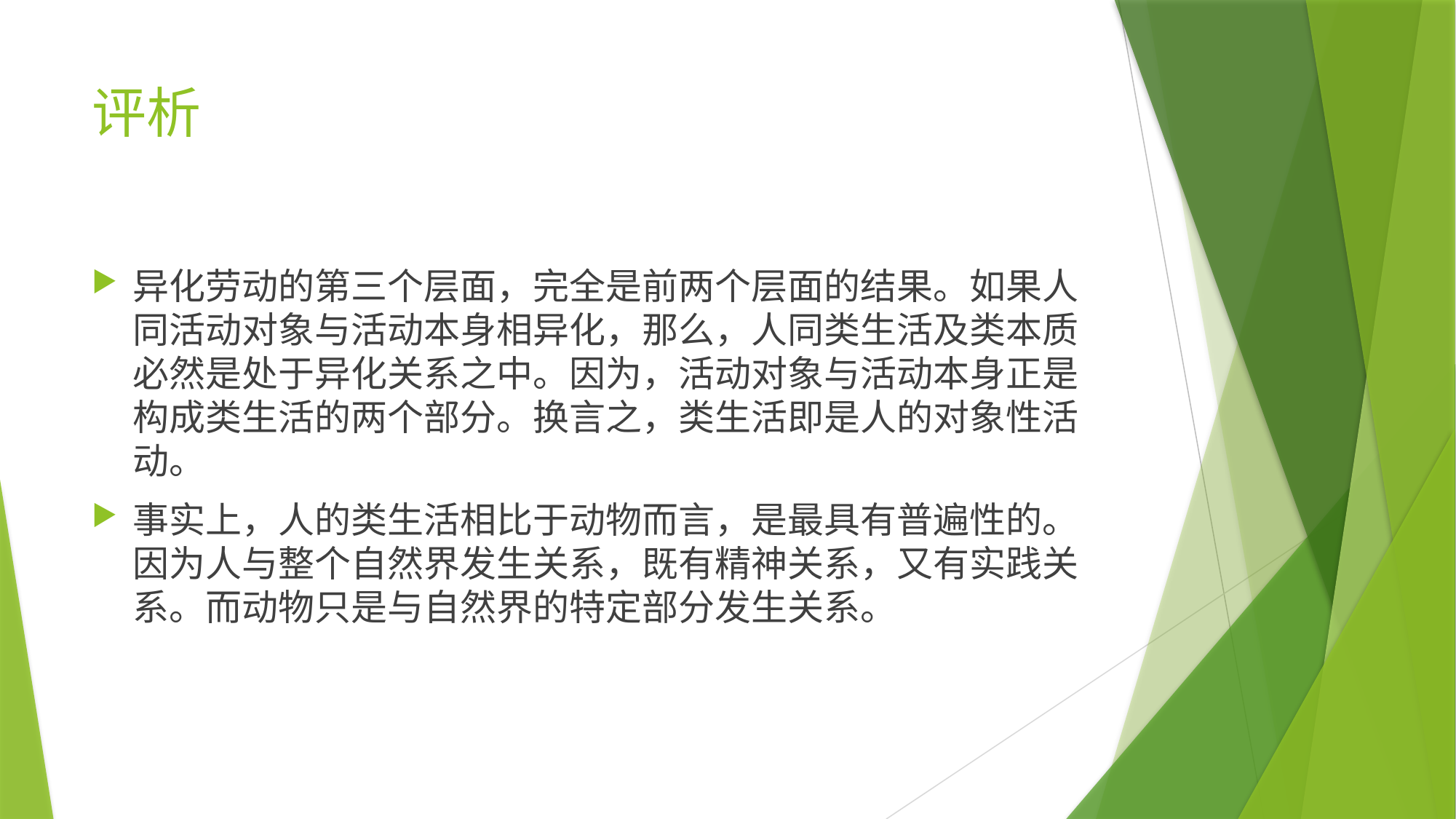

# 评析
异化劳动的第三个层面，完全是前两个层面的结果。如果人同活动对象与活动本身相异化，那么，人同类生活及类本质必然是处于异化关系之中。因为，活动对象与活动本身正是构成类生活的两个部分。换言之，类生活即是人的对象性活动。
事实上，人的类生活相比于动物而言，是最具有普遍性的。因为人与整个自然界发生关系，既有精神关系，又有实践关系。而动物只是与自然界的特定部分发生关系。